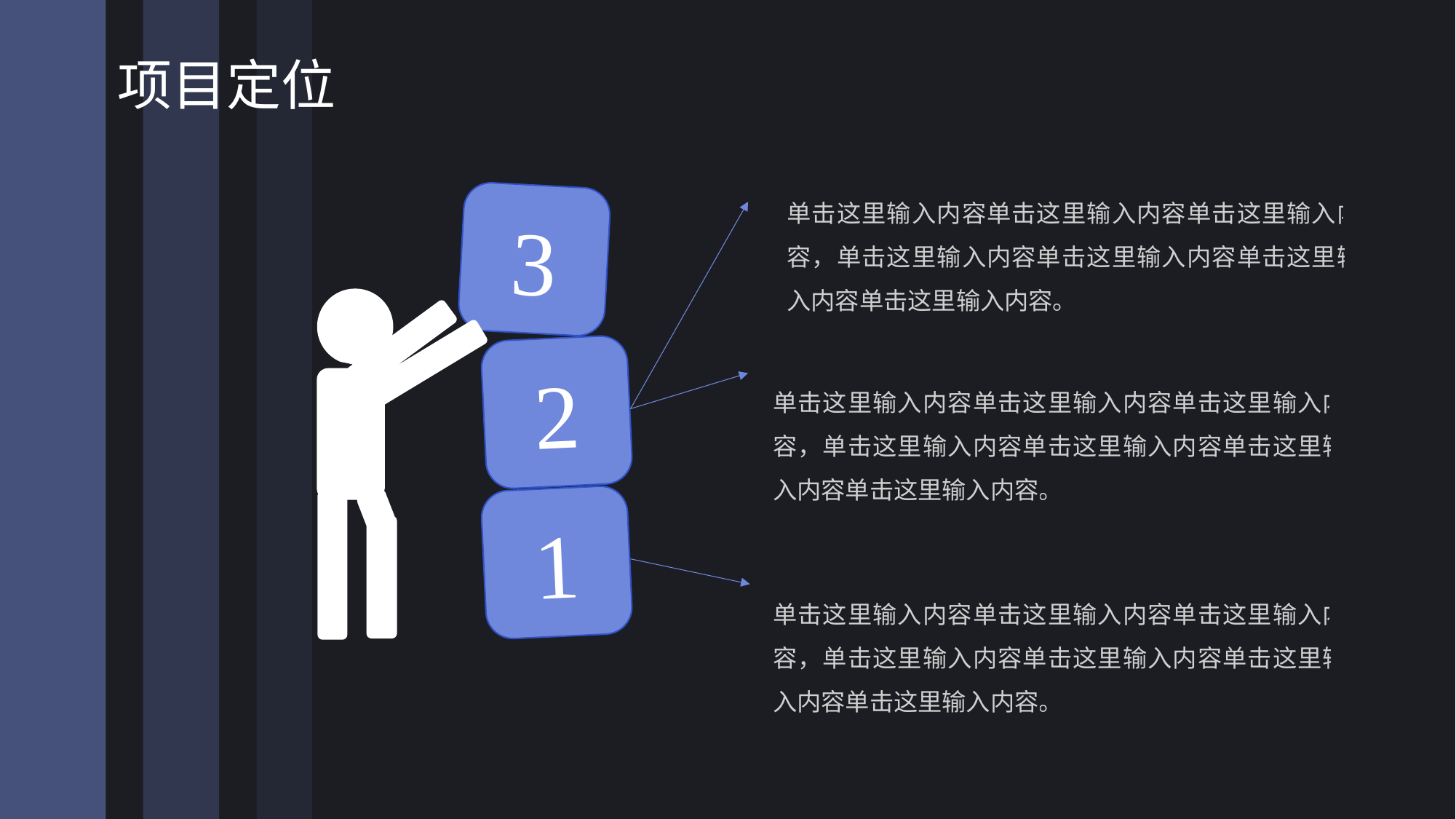

# 项目定位
单击这里输入内容单击这里输入内容单击这里输入内容，单击这里输入内容单击这里输入内容单击这里输入内容单击这里输入内容。
3

2
单击这里输入内容单击这里输入内容单击这里输入内容，单击这里输入内容单击这里输入内容单击这里输入内容单击这里输入内容。
1
单击这里输入内容单击这里输入内容单击这里输入内容，单击这里输入内容单击这里输入内容单击这里输入内容单击这里输入内容。